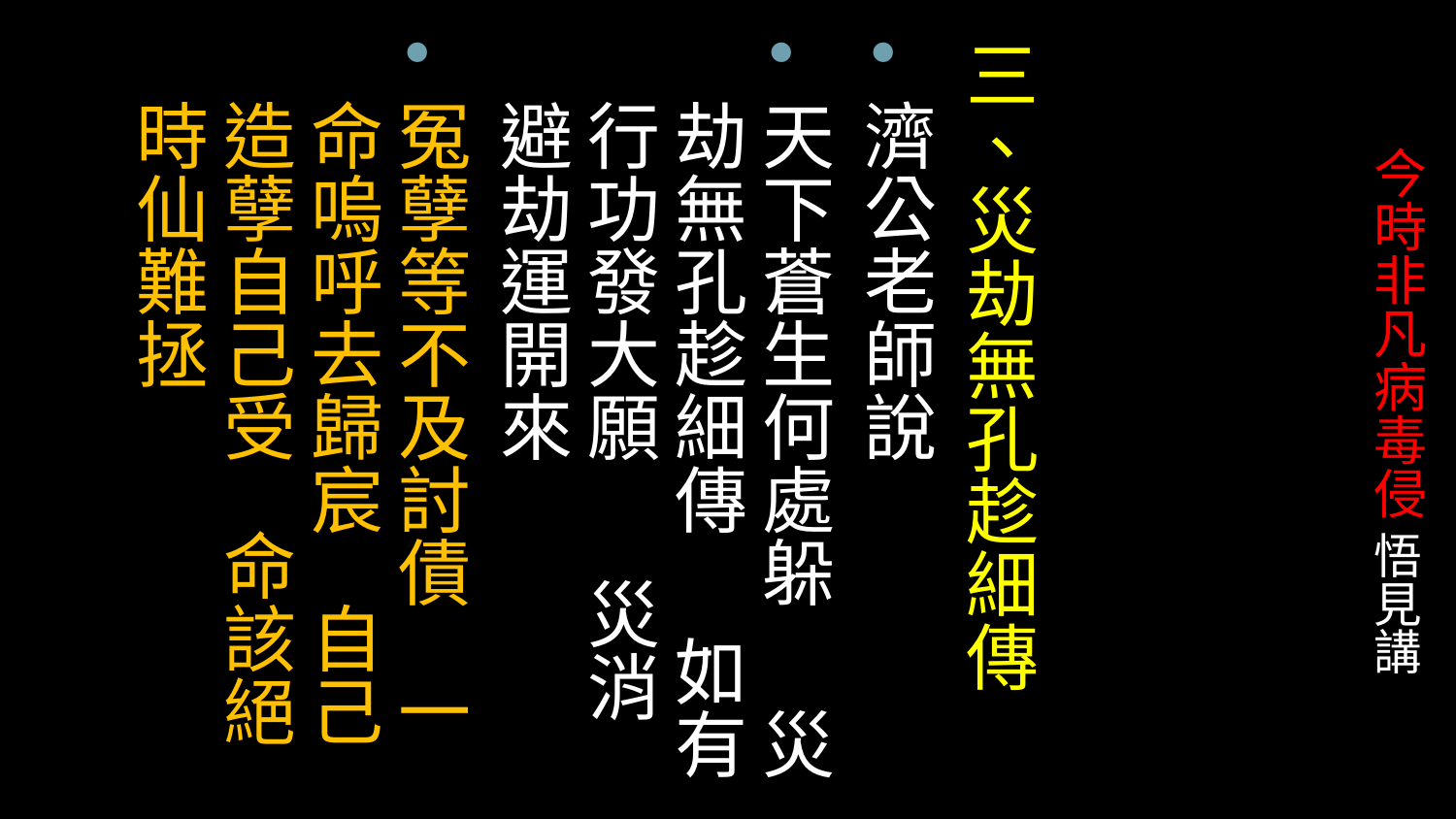

三、災劫無孔趁細傳
濟公老師說
天下蒼生何處躲      災劫無孔趁細傳      如有行功發大願       災消避劫運開來
冤孽等不及討債    一命嗚呼去歸宸    自己造孽自己受    命該絕時仙難拯

# 今時非凡病毒侵 悟見講